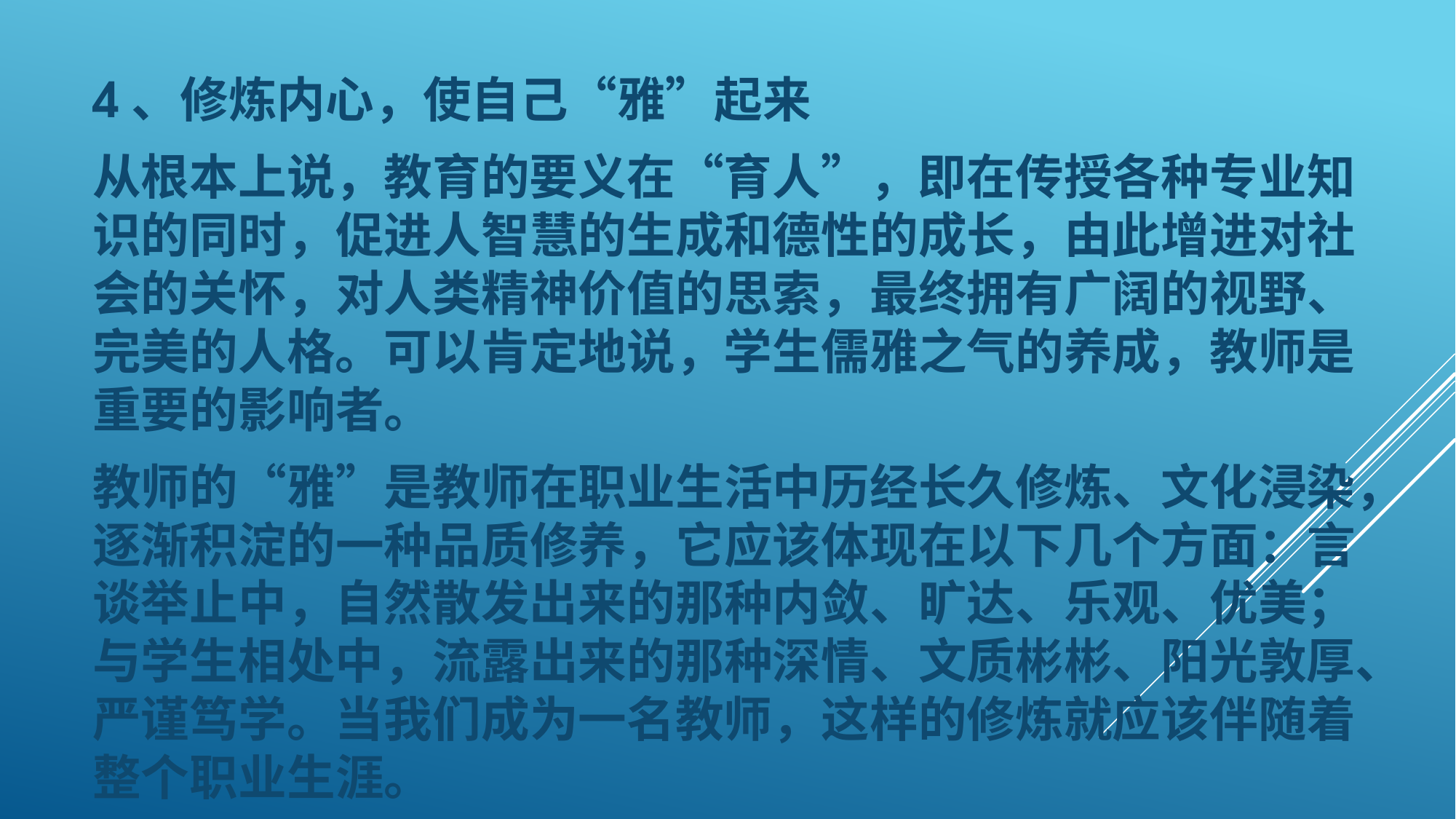

4、修炼内心，使自己“雅”起来
从根本上说，教育的要义在“育人”，即在传授各种专业知识的同时，促进人智慧的生成和德性的成长，由此增进对社会的关怀，对人类精神价值的思索，最终拥有广阔的视野、完美的人格。可以肯定地说，学生儒雅之气的养成，教师是重要的影响者。
教师的“雅”是教师在职业生活中历经长久修炼、文化浸染，逐渐积淀的一种品质修养，它应该体现在以下几个方面：言谈举止中，自然散发出来的那种内敛、旷达、乐观、优美；与学生相处中，流露出来的那种深情、文质彬彬、阳光敦厚、严谨笃学。当我们成为一名教师，这样的修炼就应该伴随着整个职业生涯。